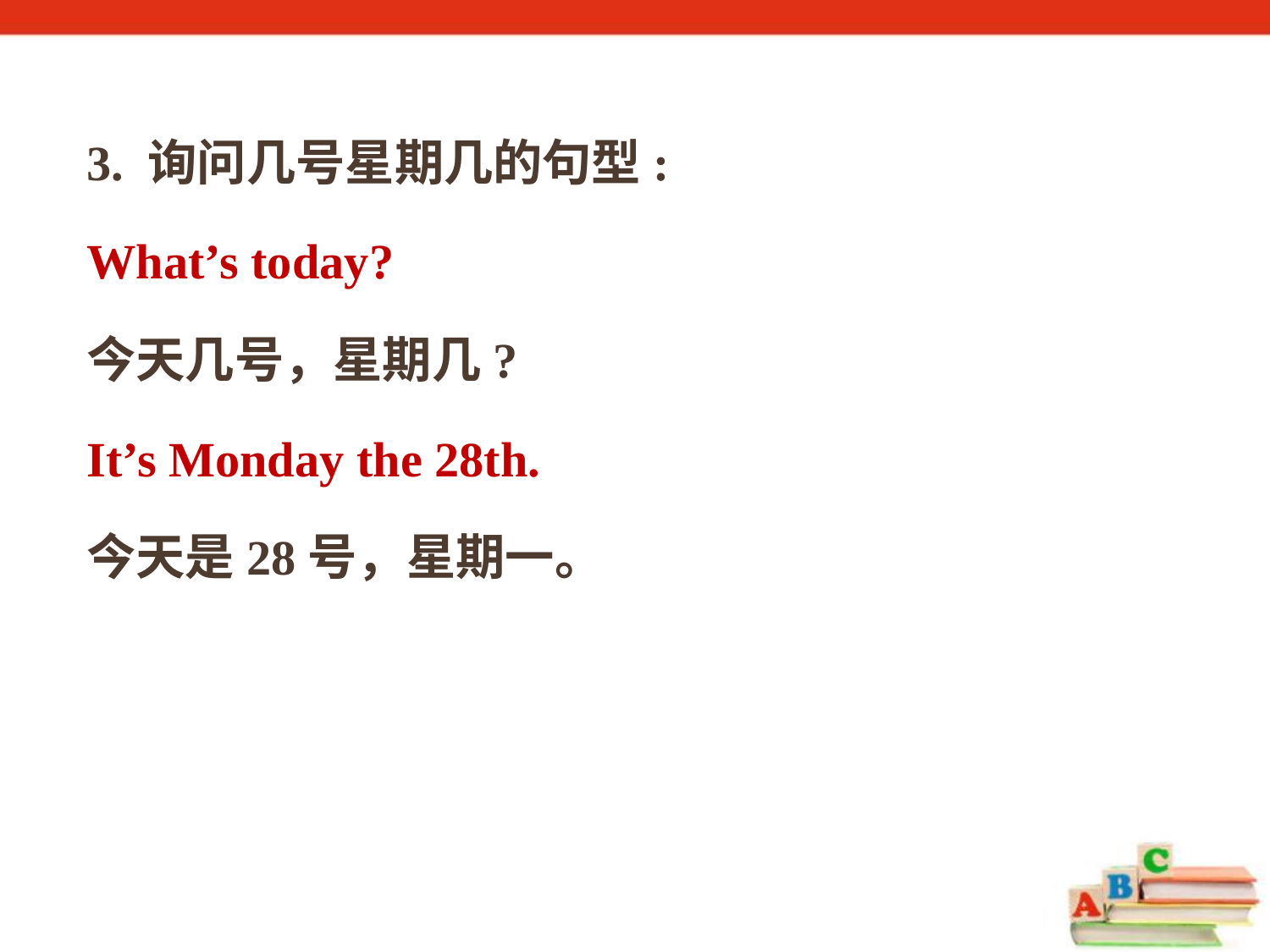

3. 询问几号星期几的句型:
What’s today?
今天几号，星期几?
It’s Monday the 28th.
今天是28号，星期一。